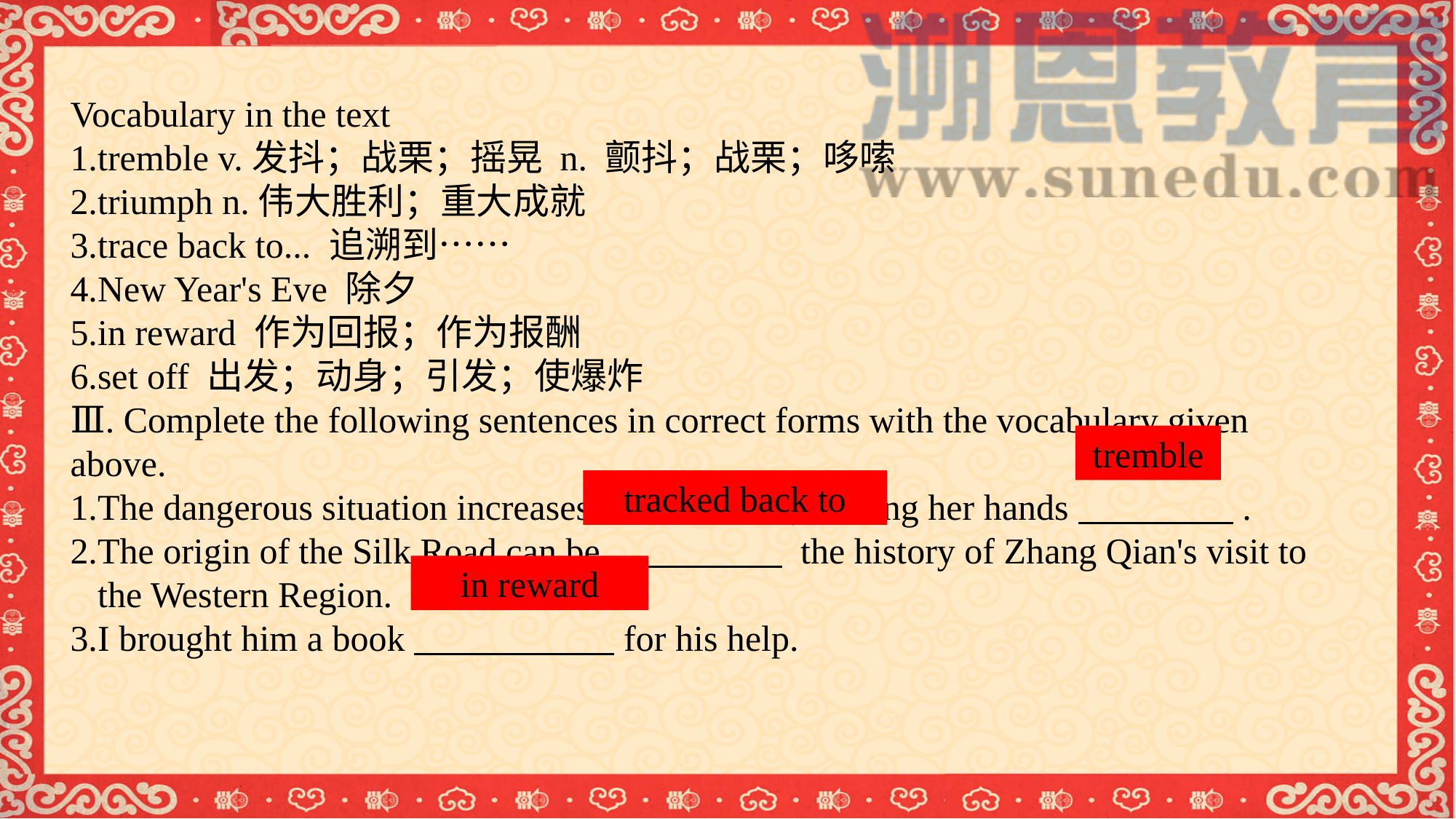

Vocabulary in the text
1.tremble v.发抖；战栗；摇晃 n. 颤抖；战栗；哆嗦
2.triumph n.伟大胜利；重大成就
3.trace back to... 追溯到……
4.New Year's Eve 除夕
5.in reward 作为回报；作为报酬
6.set off 出发；动身；引发；使爆炸
Ⅲ. Complete the following sentences in correct forms with the vocabulary given above.
1.The dangerous situation increases her heart rate, making her hands                   .
2.The origin of the Silk Road can be                      the history of Zhang Qian's visit to
   the Western Region.
3.I brought him a book                        for his help.
tremble
tracked back to
in reward